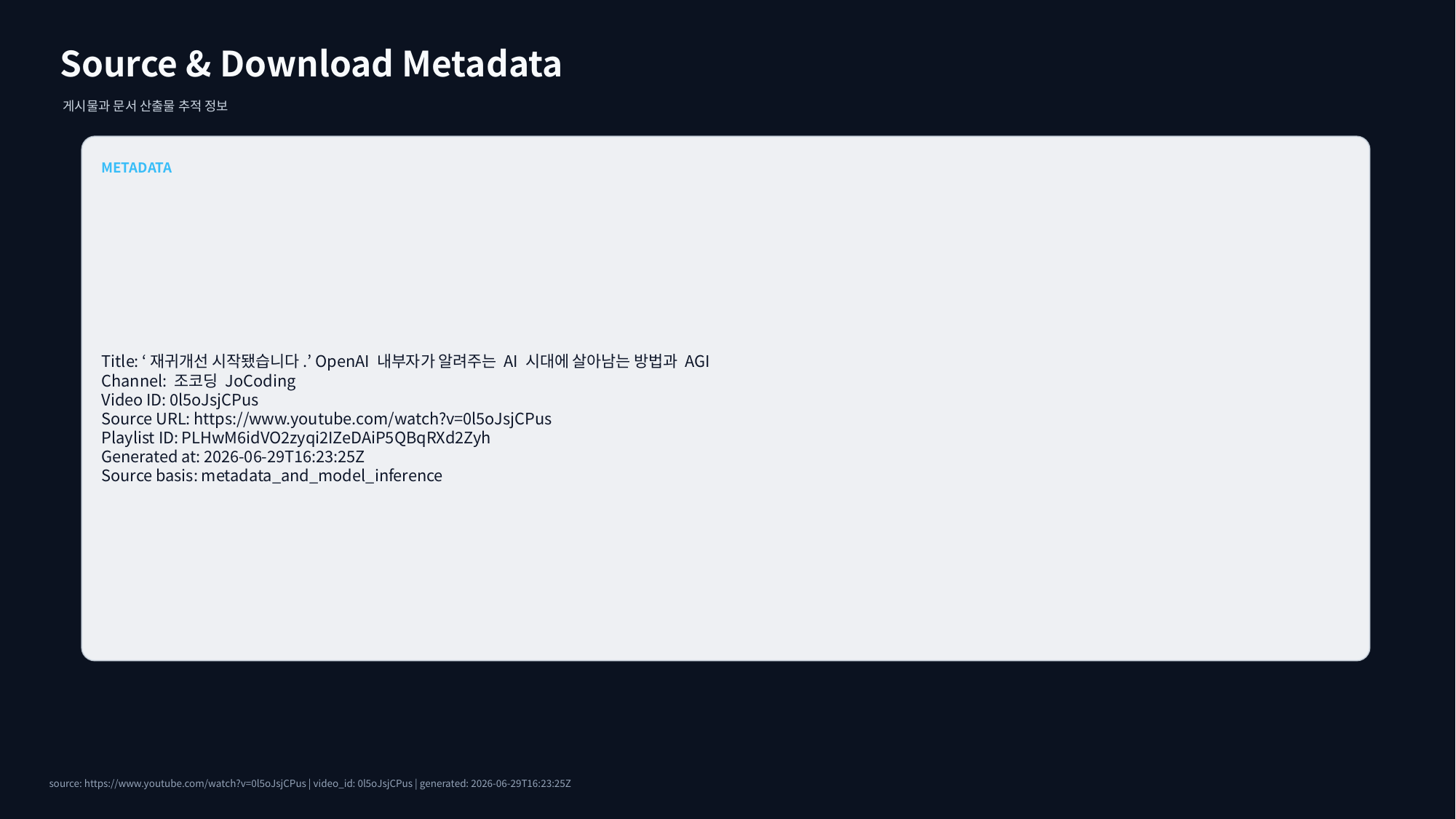

Source & Download Metadata
게시물과 문서 산출물 추적 정보

METADATA
Title: ‘재귀개선 시작됐습니다.’ OpenAI 내부자가 알려주는 AI 시대에 살아남는 방법과 AGI
Channel: 조코딩 JoCoding
Video ID: 0l5oJsjCPus
Source URL: https://www.youtube.com/watch?v=0l5oJsjCPus
Playlist ID: PLHwM6idVO2zyqi2IZeDAiP5QBqRXd2Zyh
Generated at: 2026-06-29T16:23:25Z
Source basis: metadata_and_model_inference
source: https://www.youtube.com/watch?v=0l5oJsjCPus | video_id: 0l5oJsjCPus | generated: 2026-06-29T16:23:25Z